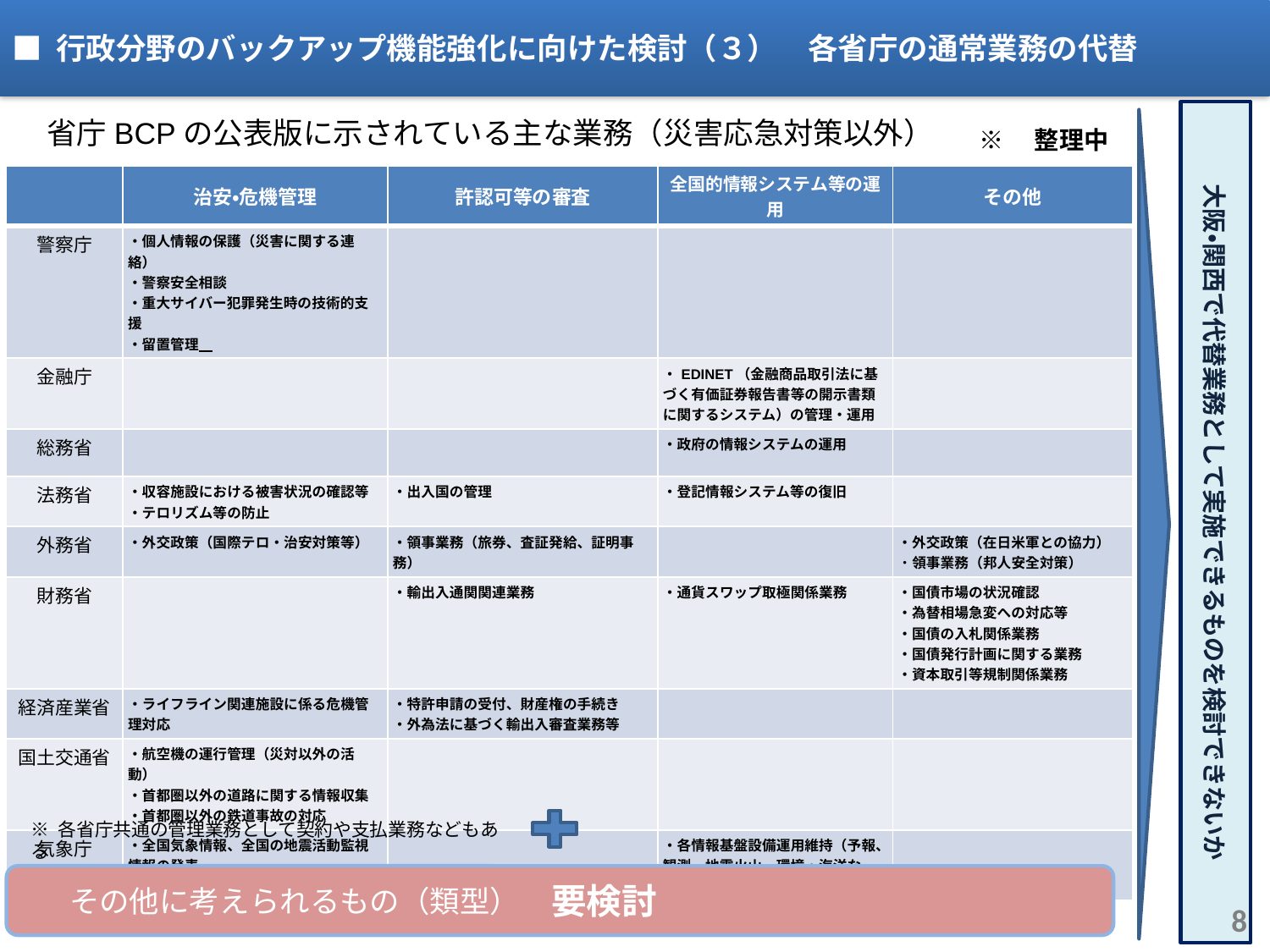

■ 行政分野のバックアップ機能強化に向けた検討（３）　各省庁の通常業務の代替
　省庁BCPの公表版に示されている主な業務（災害応急対策以外）
大阪・関西で代替業務として実施できるものを検討できないか
※　整理中
|  | 治安・危機管理 | 許認可等の審査 | 全国的情報システム等の運用 | その他 |
| --- | --- | --- | --- | --- |
| 警察庁 | ・個人情報の保護（災害に関する連絡） ・警察安全相談 ・重大サイバー犯罪発生時の技術的支援 ・留置管理 |  |  |  |
| 金融庁 |  |  | ・EDINET（金融商品取引法に基づく有価証券報告書等の開示書類に関するシステム）の管理・運用 |  |
| 総務省 |  |  | ・政府の情報システムの運用 |  |
| 法務省 | ・収容施設における被害状況の確認等 ・テロリズム等の防止 | ・出入国の管理 | ・登記情報システム等の復旧 |  |
| 外務省 | ・外交政策（国際テロ・治安対策等） | ・領事業務（旅券、査証発給、証明事務） |  | ・外交政策（在日米軍との協力） ・領事業務（邦人安全対策） |
| 財務省 |  | ・輸出入通関関連業務 | ・通貨スワップ取極関係業務 | ・国債市場の状況確認 ・為替相場急変への対応等 ・国債の入札関係業務 ・国債発行計画に関する業務 ・資本取引等規制関係業務 |
| 経済産業省 | ・ライフライン関連施設に係る危機管理対応 | ・特許申請の受付、財産権の手続き ・外為法に基づく輸出入審査業務等 |  |  |
| 国土交通省 | ・航空機の運行管理（災対以外の活動） ・首都圏以外の道路に関する情報収集 ・首都圏以外の鉄道事故の対応 |  |  |  |
| 気象庁 | ・全国気象情報、全国の地震活動監視情報の発表 |  | ・各情報基盤設備運用維持（予報、観測、地震火山、環境・海洋など） |  |

※ 各省庁共通の管理業務として契約や支払業務などもある

要検討
　その他に考えられるもの（類型）
8